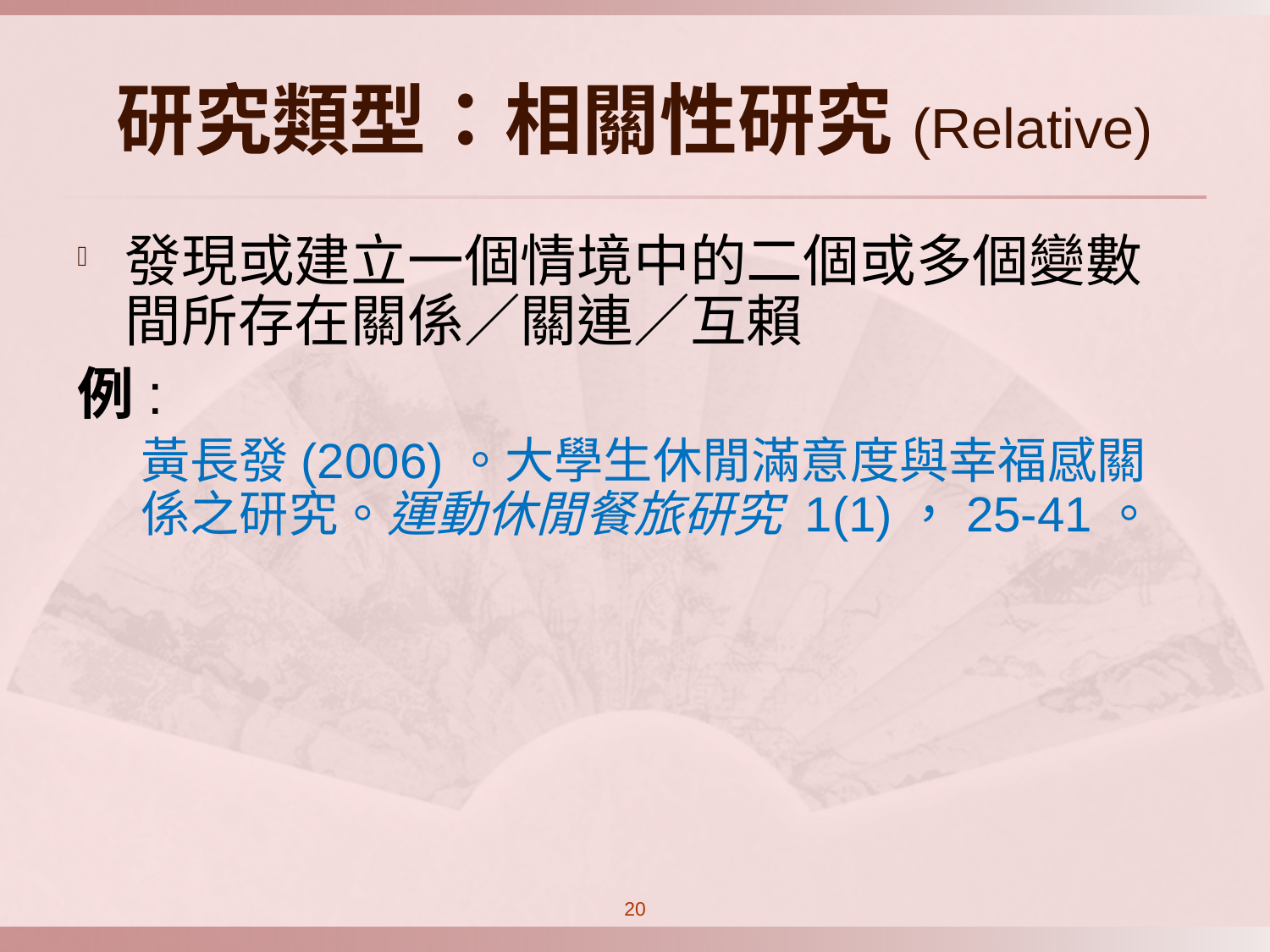

# 研究類型：相關性研究(Relative)
發現或建立一個情境中的二個或多個變數間所存在關係／關連／互賴
例:
黃長發(2006)。大學生休閒滿意度與幸福感關係之研究。運動休閒餐旅研究 1(1)，25-41。

20